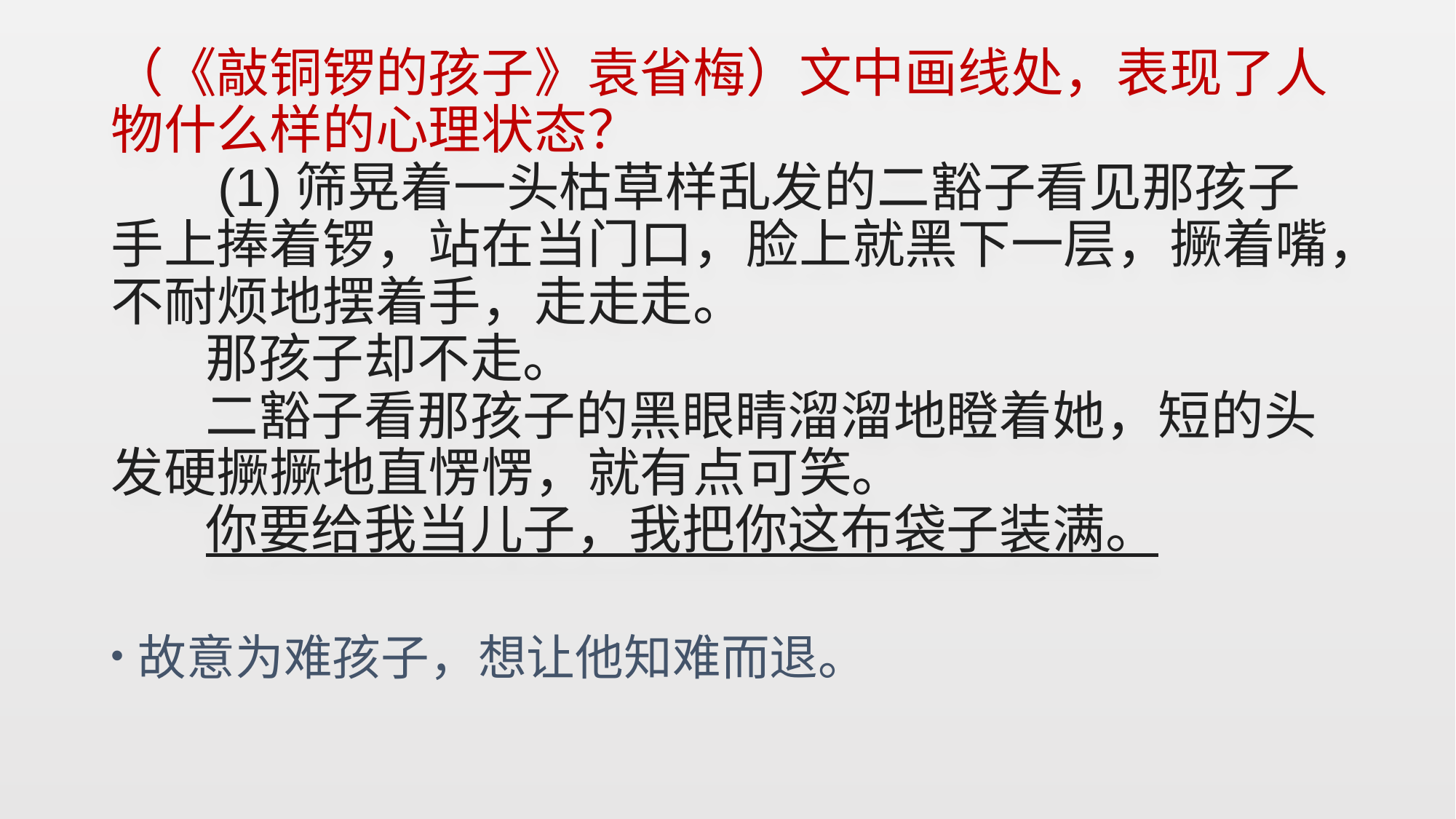

# （《敲铜锣的孩子》袁省梅）文中画线处，表现了人物什么样的心理状态？ (1)筛晃着一头枯草样乱发的二豁子看见那孩子手上捧着锣，站在当门口，脸上就黑下一层，撅着嘴，不耐烦地摆着手，走走走。 那孩子却不走。 二豁子看那孩子的黑眼睛溜溜地瞪着她，短的头发硬撅撅地直愣愣，就有点可笑。 你要给我当儿子，我把你这布袋子装满。
故意为难孩子，想让他知难而退。